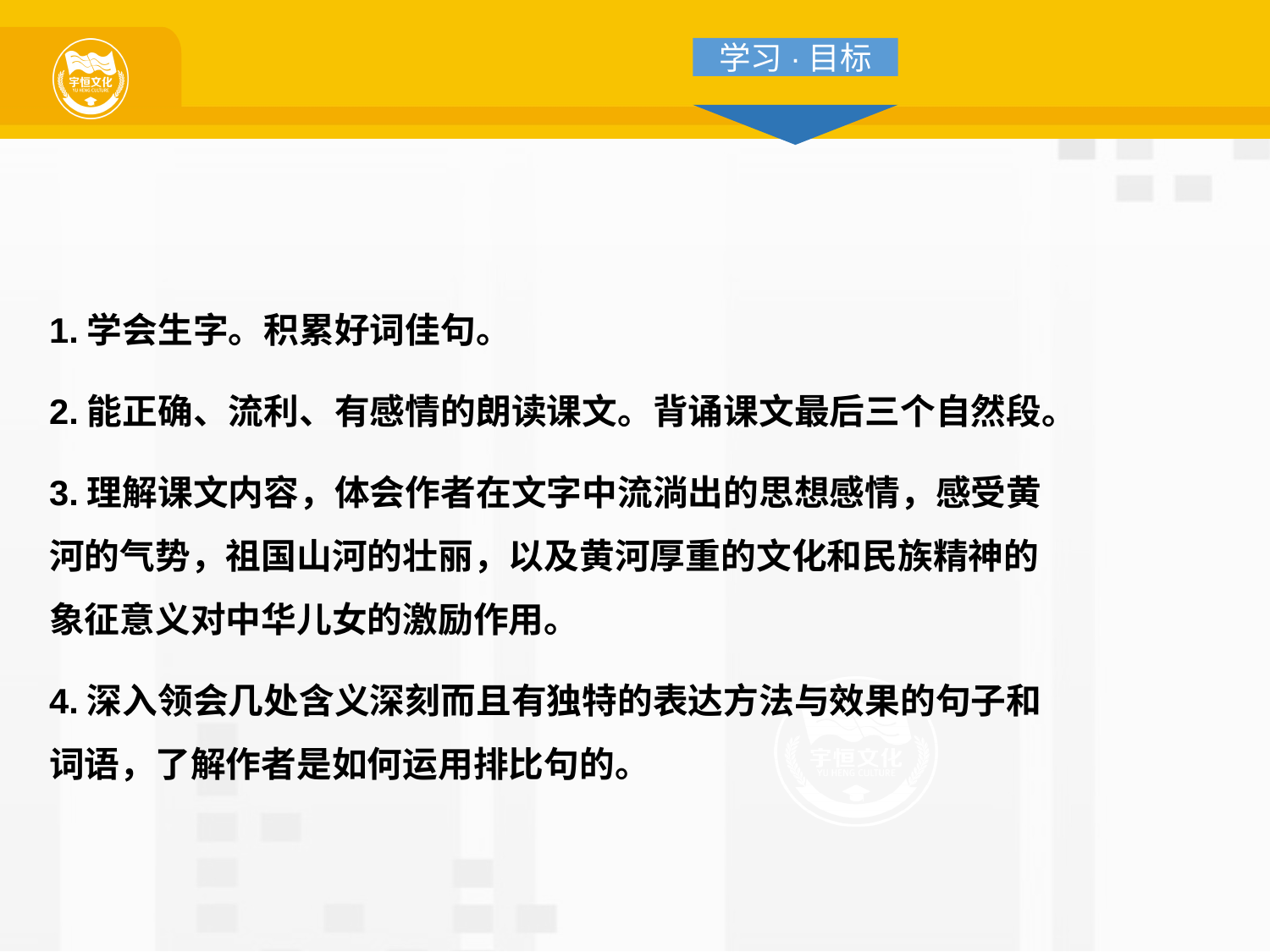

学习·目标

1.学会生字。积累好词佳句。
2.能正确、流利、有感情的朗读课文。背诵课文最后三个自然段。
3.理解课文内容，体会作者在文字中流淌出的思想感情，感受黄河的气势，祖国山河的壮丽，以及黄河厚重的文化和民族精神的象征意义对中华儿女的激励作用。
4.深入领会几处含义深刻而且有独特的表达方法与效果的句子和词语，了解作者是如何运用排比句的。